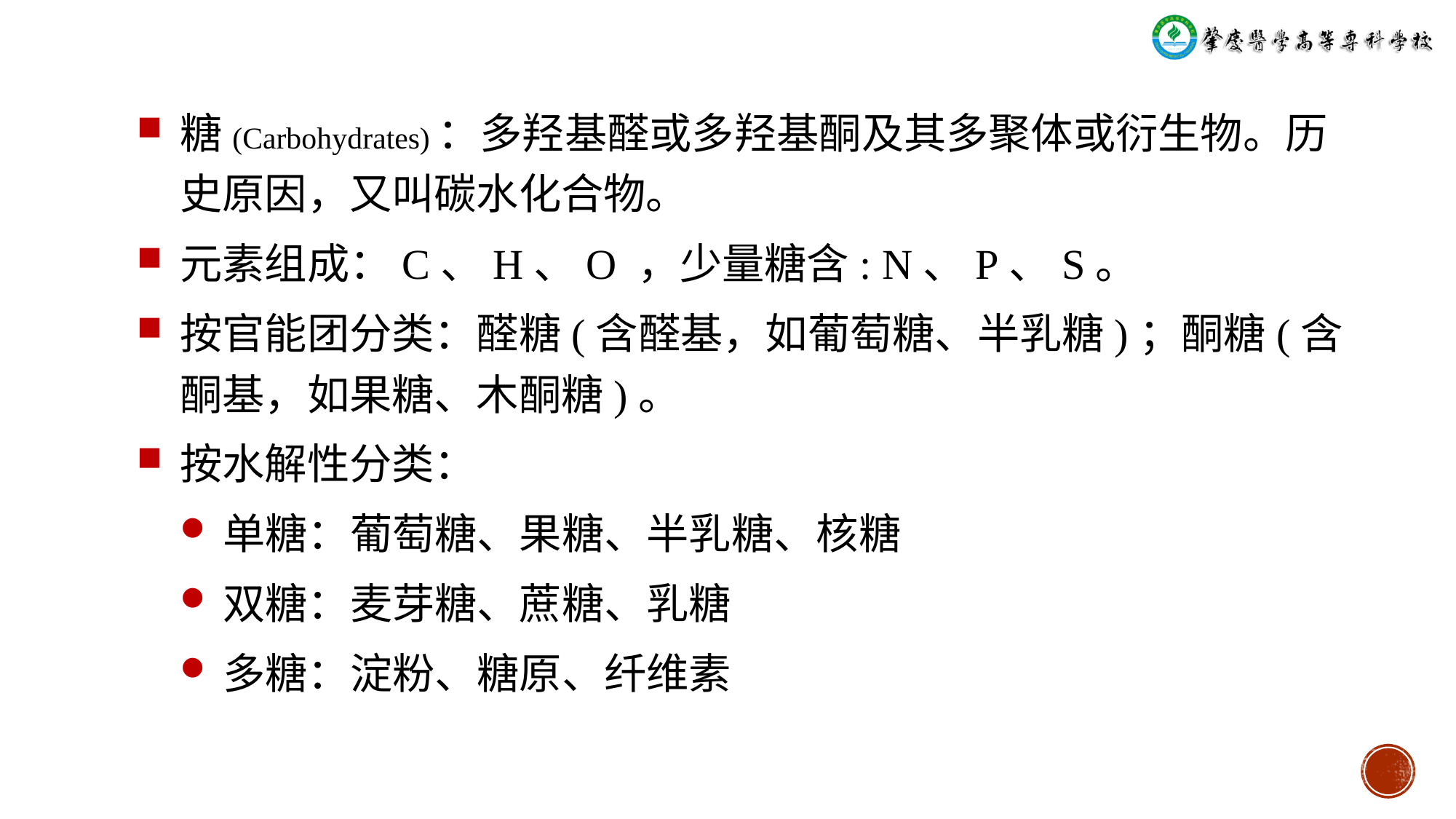

糖(Carbohydrates)：多羟基醛或多羟基酮及其多聚体或衍生物。历史原因，又叫碳水化合物。
元素组成：C、H、O ，少量糖含: N、P、S。
按官能团分类：醛糖(含醛基，如葡萄糖、半乳糖)；酮糖(含酮基，如果糖、木酮糖)。
按水解性分类：
单糖：葡萄糖、果糖、半乳糖、核糖
双糖：麦芽糖、蔗糖、乳糖
多糖：淀粉、糖原、纤维素